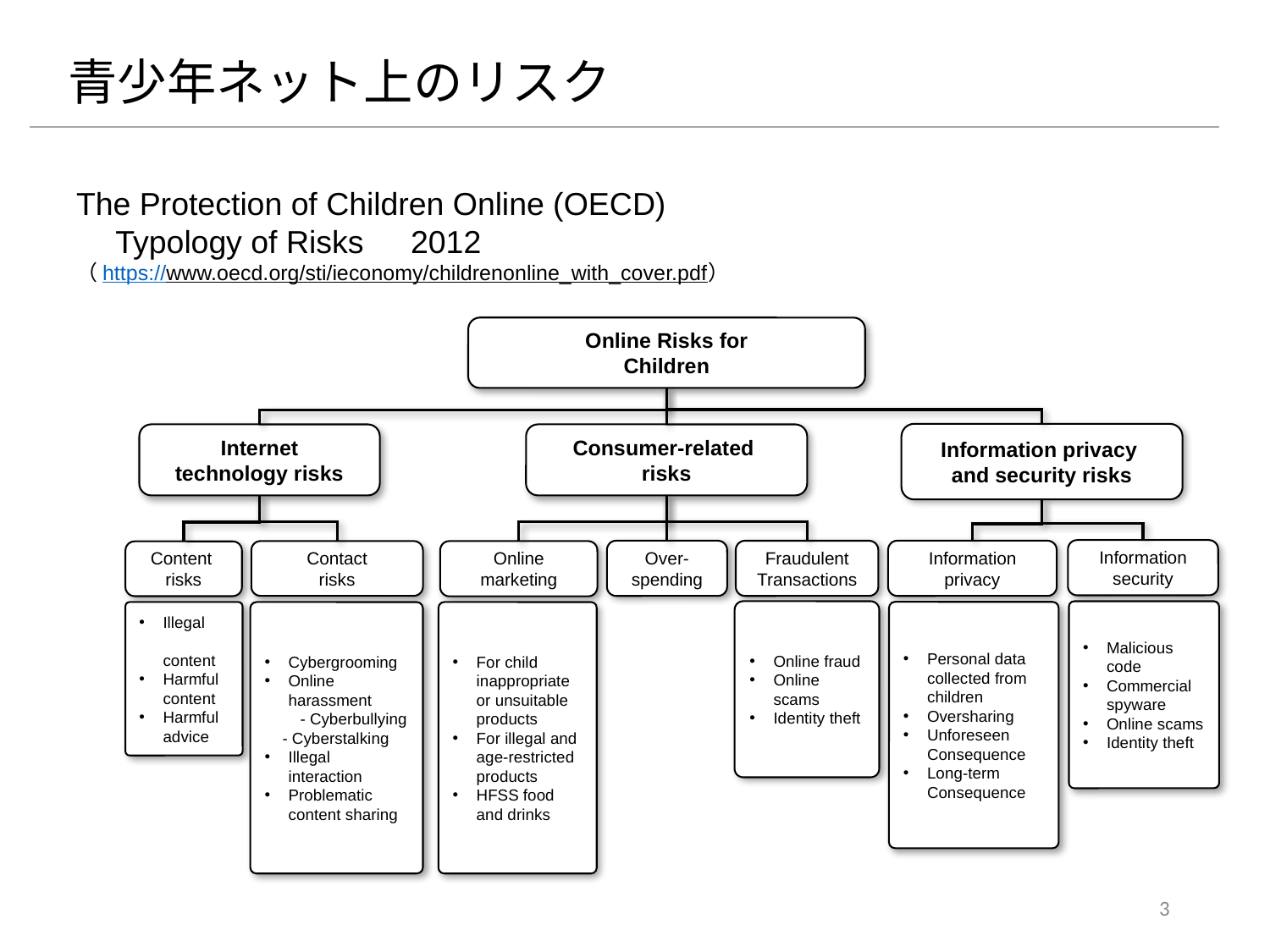

青少年ネット上のリスク
The Protection of Children Online (OECD)
　Typology of Risks　2012
（https://www.oecd.org/sti/ieconomy/childrenonline_with_cover.pdf）
Online Risks for
Children
Information privacy
and security risks
Internet
technology risks
Consumer-related
risks
Information
security
Over-spending
Fraudulent Transactions
Information
privacy
Contact
risks
Online
marketing
Content
risks
Online fraud
Online scams
Identity theft
Malicious code
Commercial spyware
Online scams
Identity theft
Personal data collected from children
Oversharing
Unforeseen Consequence
Long-term Consequence
Cybergrooming
Online harassment
　　- Cyberbullying
    - Cyberstalking
Illegal interaction
Problematic content sharing
For child inappropriate or unsuitable products
For illegal and age-restricted products
HFSS food and drinks
Illegal 　content
Harmful content
Harmful advice
3